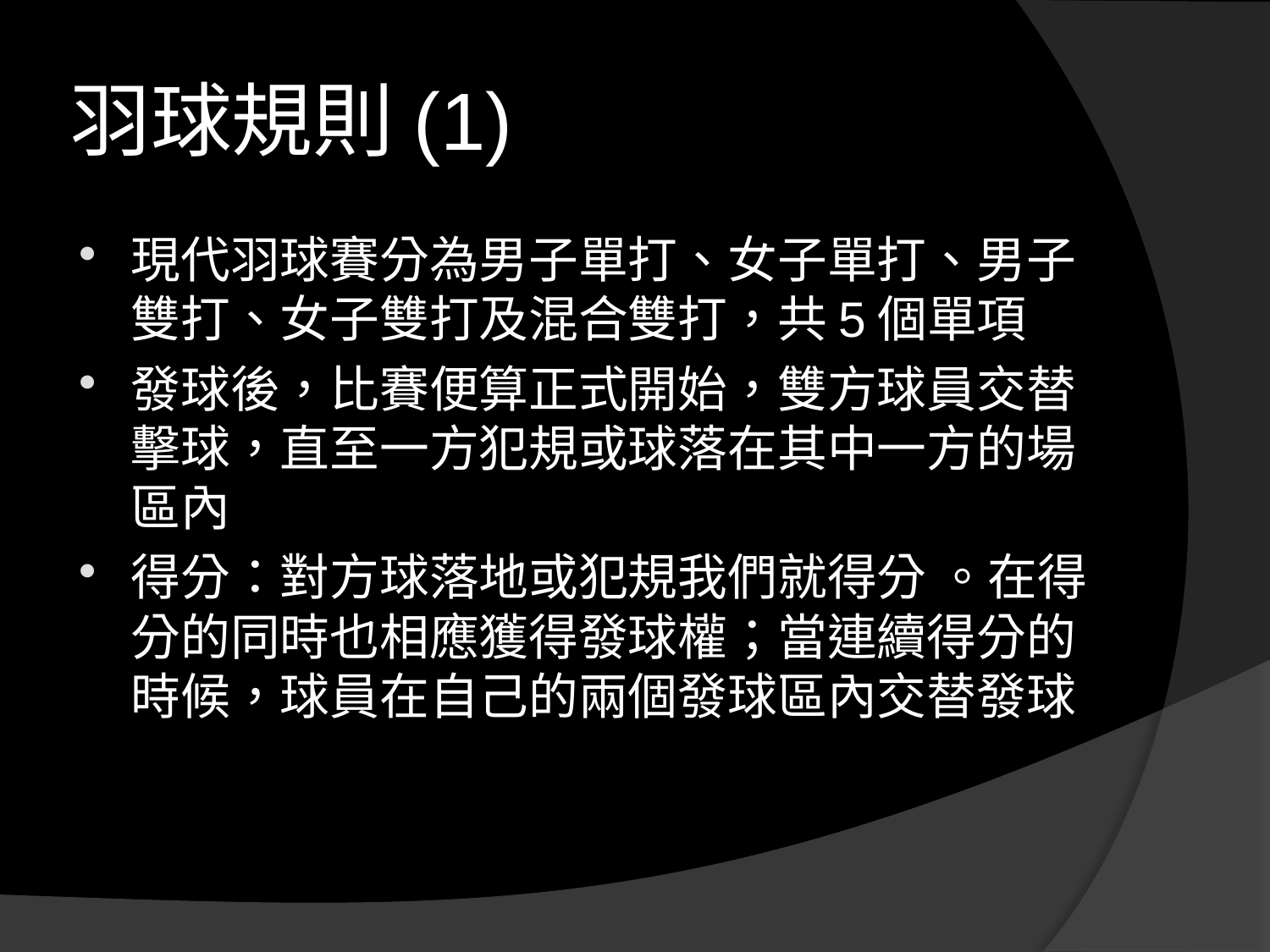

# 羽球規則(1)
現代羽球賽分為男子單打、女子單打、男子雙打、女子雙打及混合雙打，共5個單項
發球後，比賽便算正式開始，雙方球員交替擊球，直至一方犯規或球落在其中一方的場區內
得分：對方球落地或犯規我們就得分 。在得分的同時也相應獲得發球權；當連續得分的時候，球員在自己的兩個發球區內交替發球